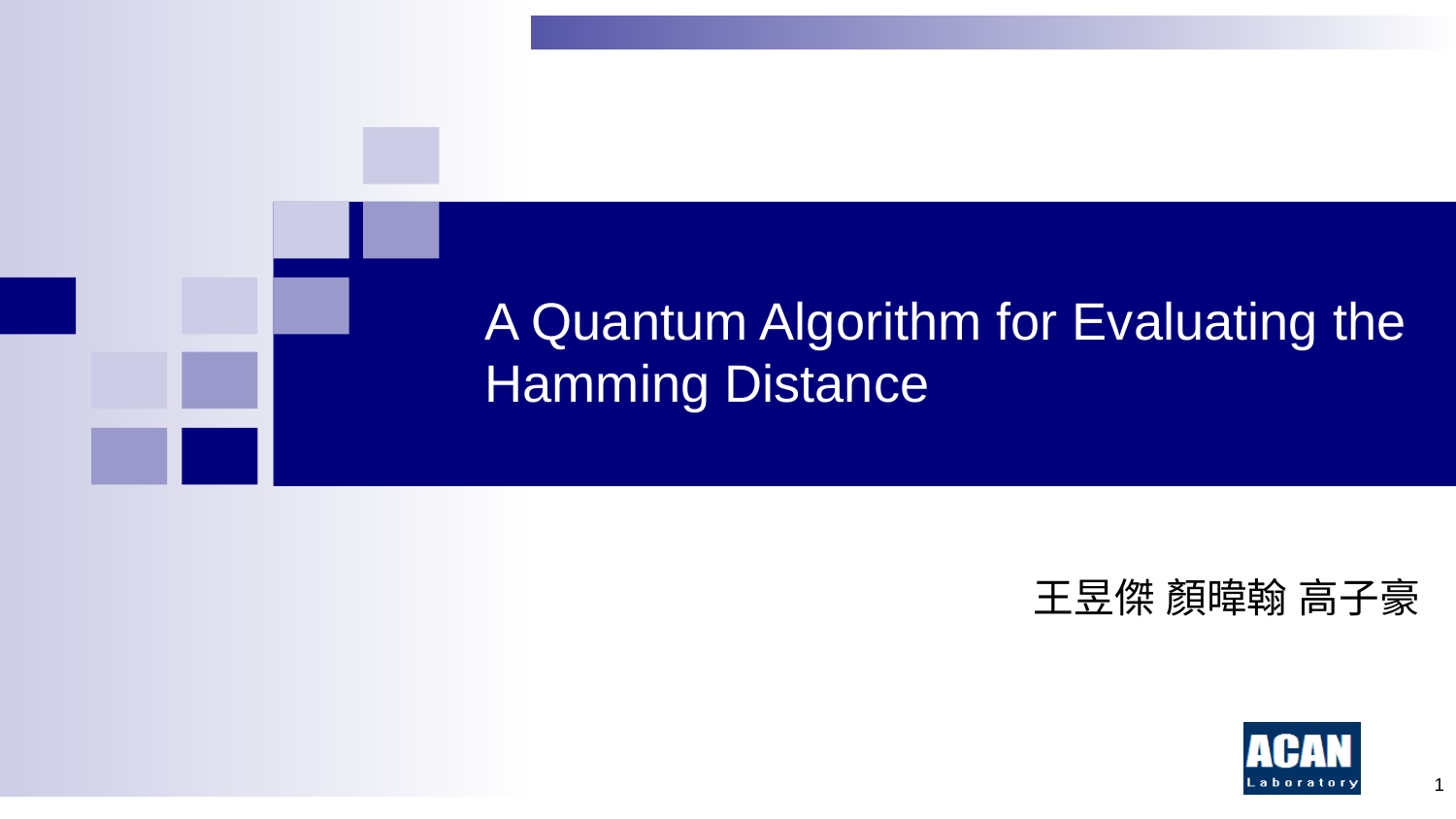

# A Quantum Algorithm for Evaluating the Hamming Distance
王昱傑 顏暐翰 高子豪
1